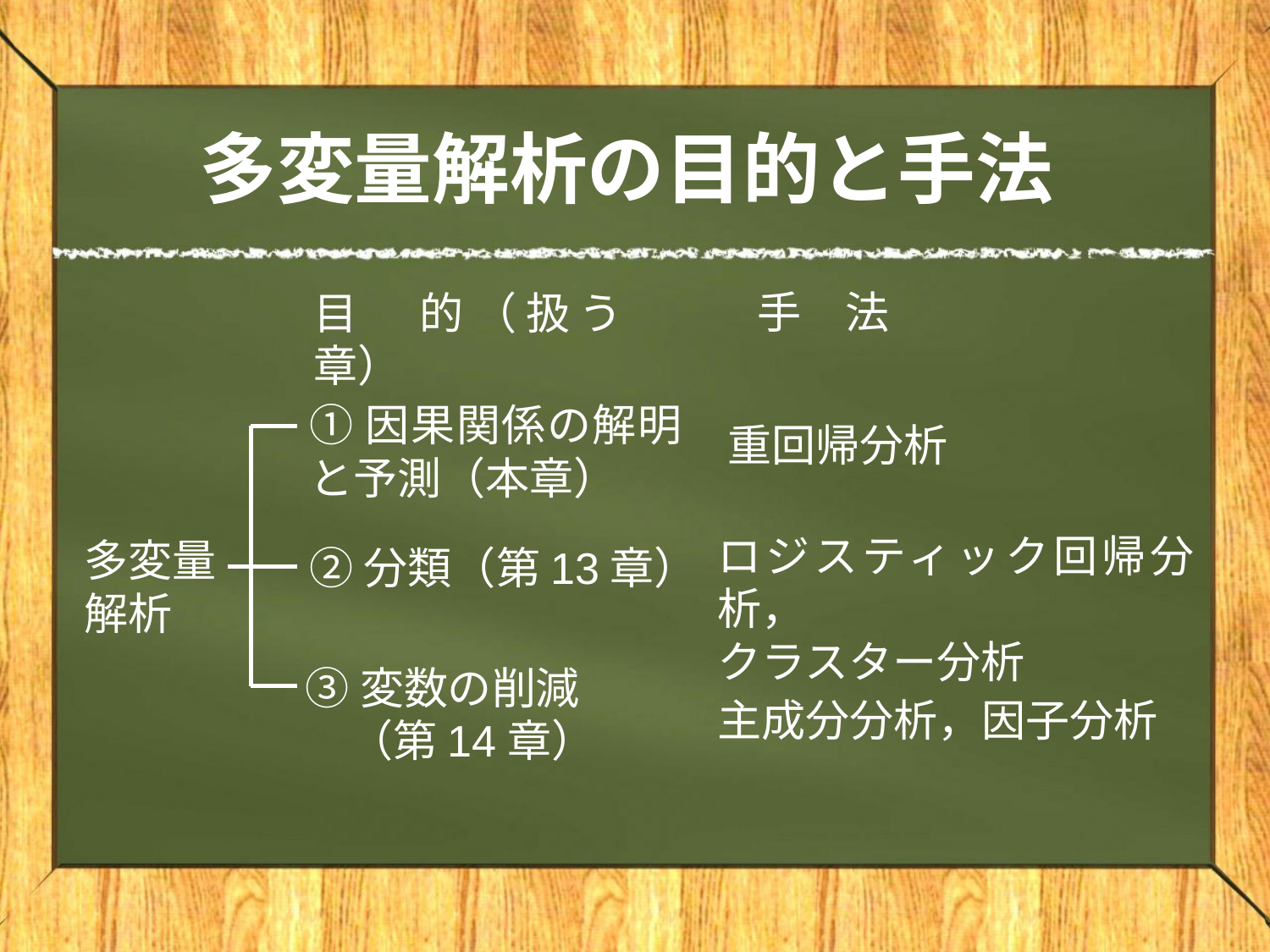

# 多変量解析の目的と手法
手　法
目　的（扱う章）
①因果関係の解明と予測（本章）
重回帰分析
ロジスティック回帰分析，
クラスター分析
多変量解析
②分類（第13章）
③変数の削減
　（第14章）
主成分分析，因子分析